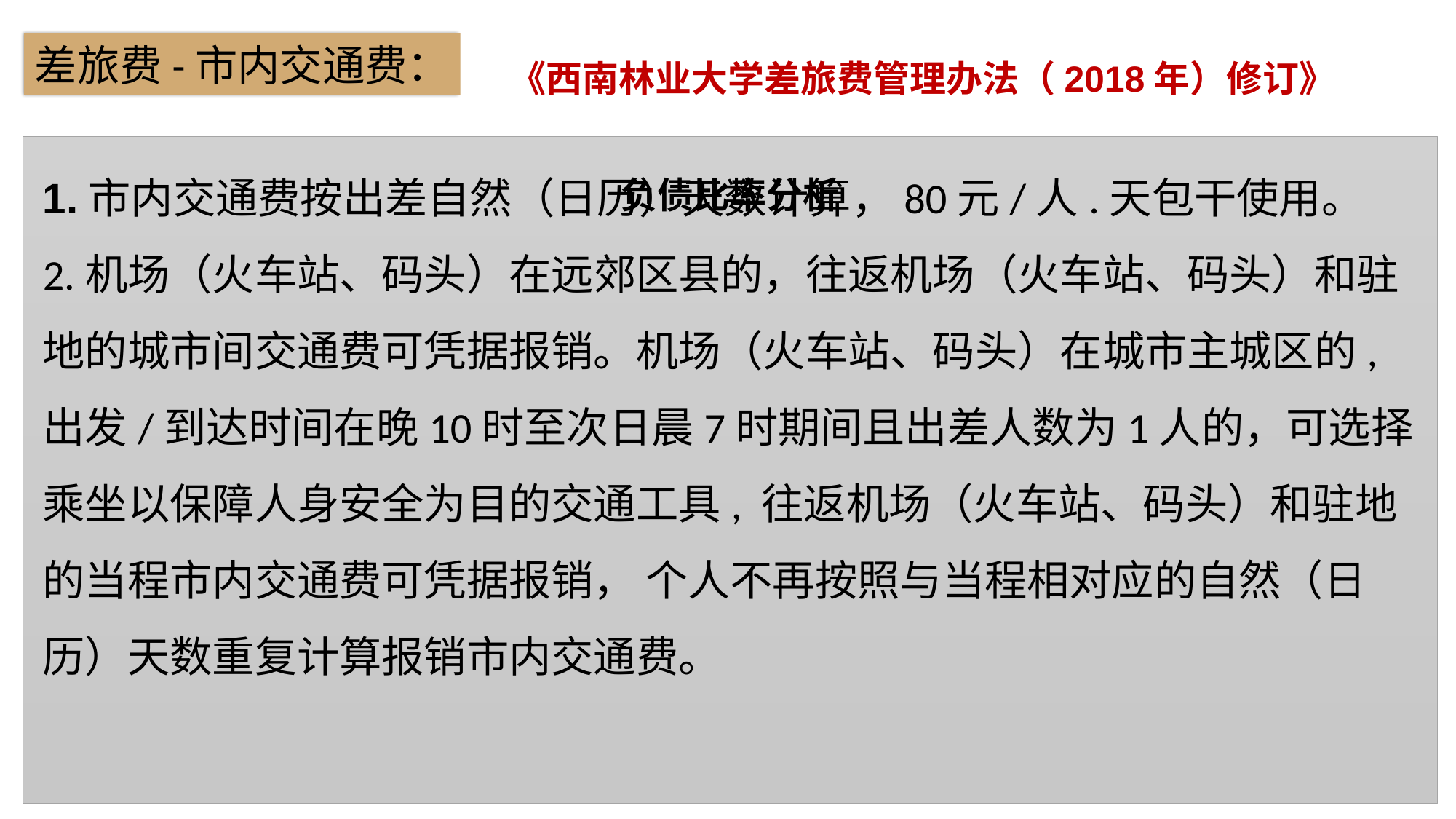

差旅费-市内交通费：
《西南林业大学差旅费管理办法（2018年）修订》

### Chart: 负债比率分析

| Category |
|---|
1.市内交通费按出差自然（日历）天数计算，80元/人.天包干使用。
2.机场（火车站、码头）在远郊区县的，往返机场（火车站、码头）和驻地的城市间交通费可凭据报销。机场（火车站、码头）在城市主城区的, 出发/到达时间在晚10时至次日晨7时期间且出差人数为1人的，可选择乘坐以保障人身安全为目的交通工具, 往返机场（火车站、码头）和驻地的当程市内交通费可凭据报销， 个人不再按照与当程相对应的自然（日历）天数重复计算报销市内交通费。